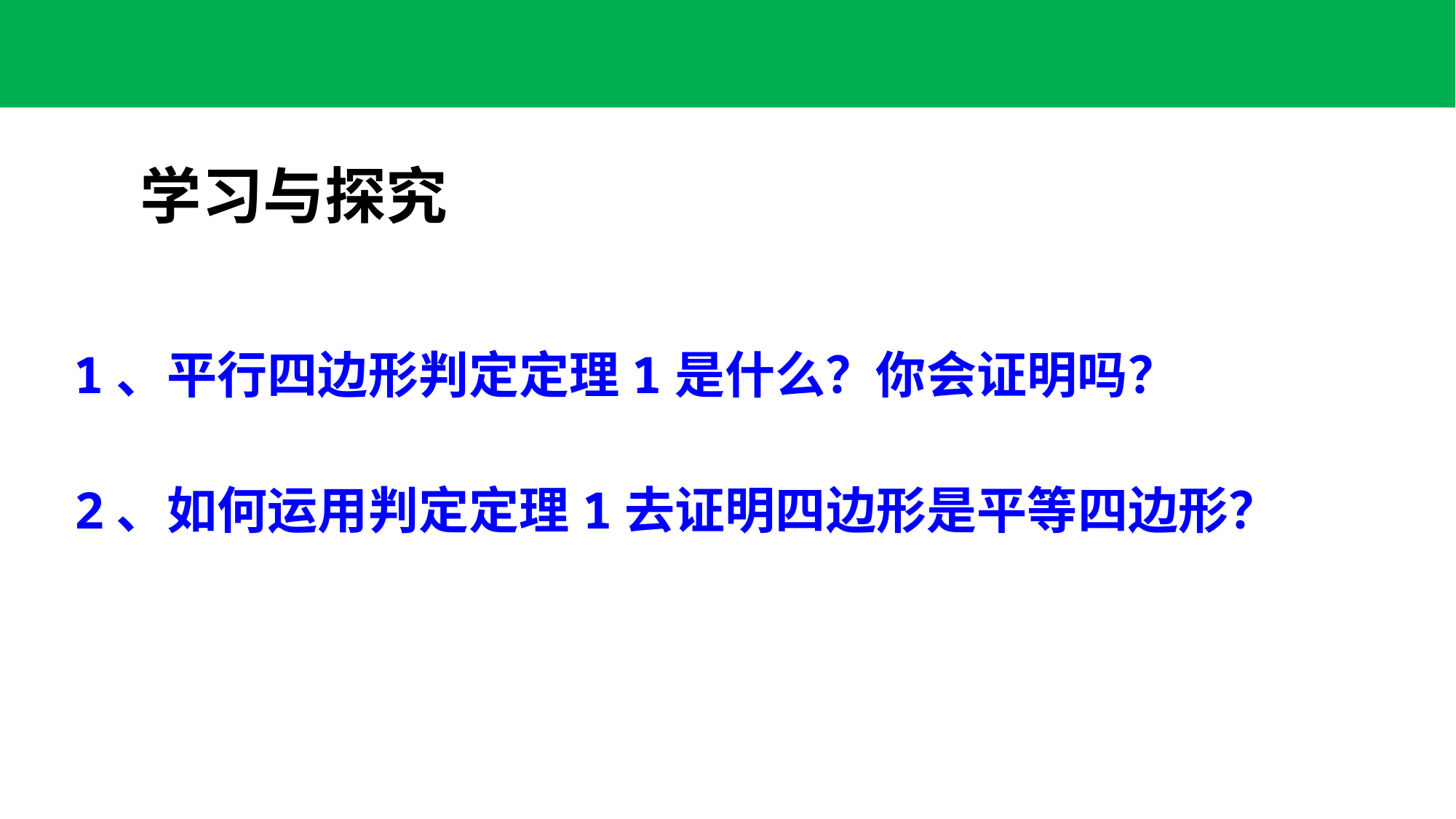

学习与探究
1、平行四边形判定定理1是什么？你会证明吗？
2、如何运用判定定理1去证明四边形是平等四边形？